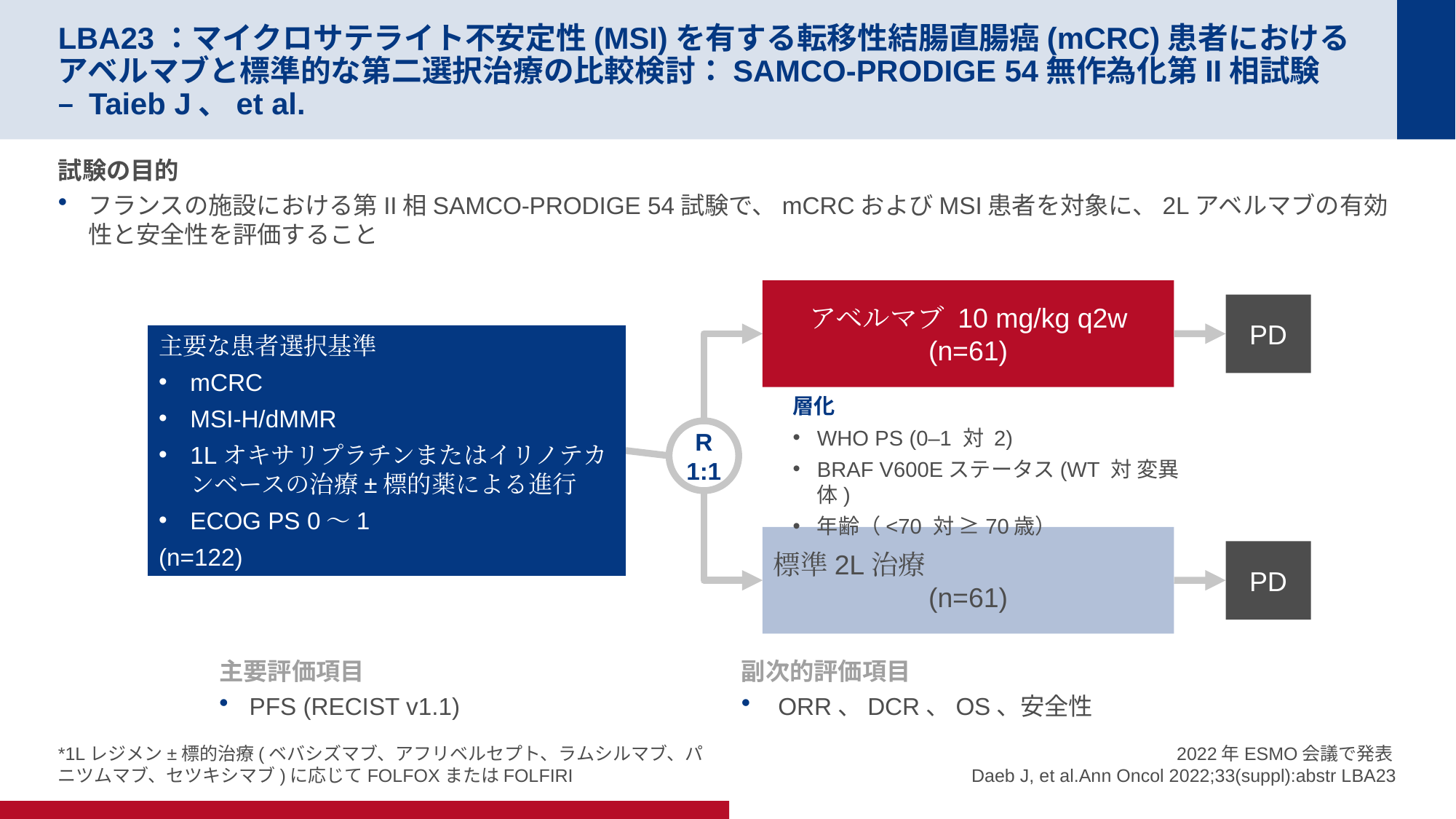

# LBA23：マイクロサテライト不安定性(MSI)を有する転移性結腸直腸癌(mCRC)患者におけるアベルマブと標準的な第二選択治療の比較検討：SAMCO-PRODIGE 54無作為化第II相試験 – Taieb J、et al.
試験の目的
フランスの施設における第II相SAMCO-PRODIGE 54試験で、mCRCおよびMSI患者を対象に、2Lアベルマブの有効性と安全性を評価すること
アベルマブ 10 mg/kg q2w
(n=61)
PD
主要な患者選択基準
mCRC
MSI-H/dMMR
1Lオキサリプラチンまたはイリノテカンベースの治療±標的薬による進行
ECOG PS 0～1
(n=122)
層化
WHO PS (0–1 対 2)
BRAF V600Eステータス(WT 対 変異体)
年齢（<70 対 ≥70歳）
R
1:1
標準2L治療
(n=61)
PD
主要評価項目
PFS (RECIST v1.1)
副次的評価項目
 ORR、DCR、OS、安全性
*1Lレジメン±標的治療(ベバシズマブ、アフリベルセプト、ラムシルマブ、パニツムマブ、セツキシマブ)に応じてFOLFOXまたはFOLFIRI
2022年ESMO会議で発表
Daeb J, et al.Ann Oncol 2022;33(suppl):abstr LBA23